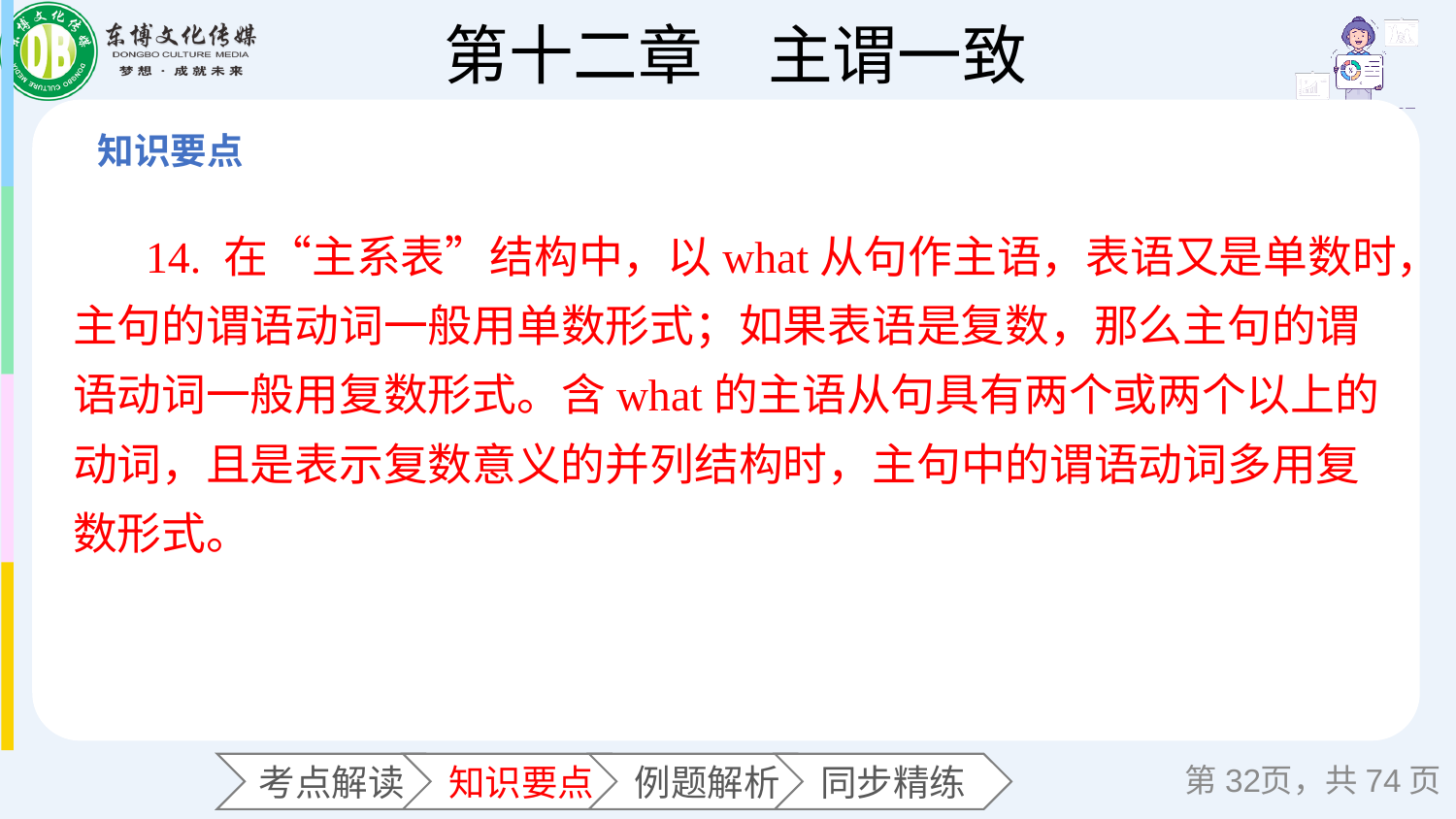

14. 在“主系表”结构中，以what从句作主语，表语又是单数时，主句的谓语动词一般用单数形式；如果表语是复数，那么主句的谓语动词一般用复数形式。含what的主语从句具有两个或两个以上的动词，且是表示复数意义的并列结构时，主句中的谓语动词多用复数形式。
第32页，共74页